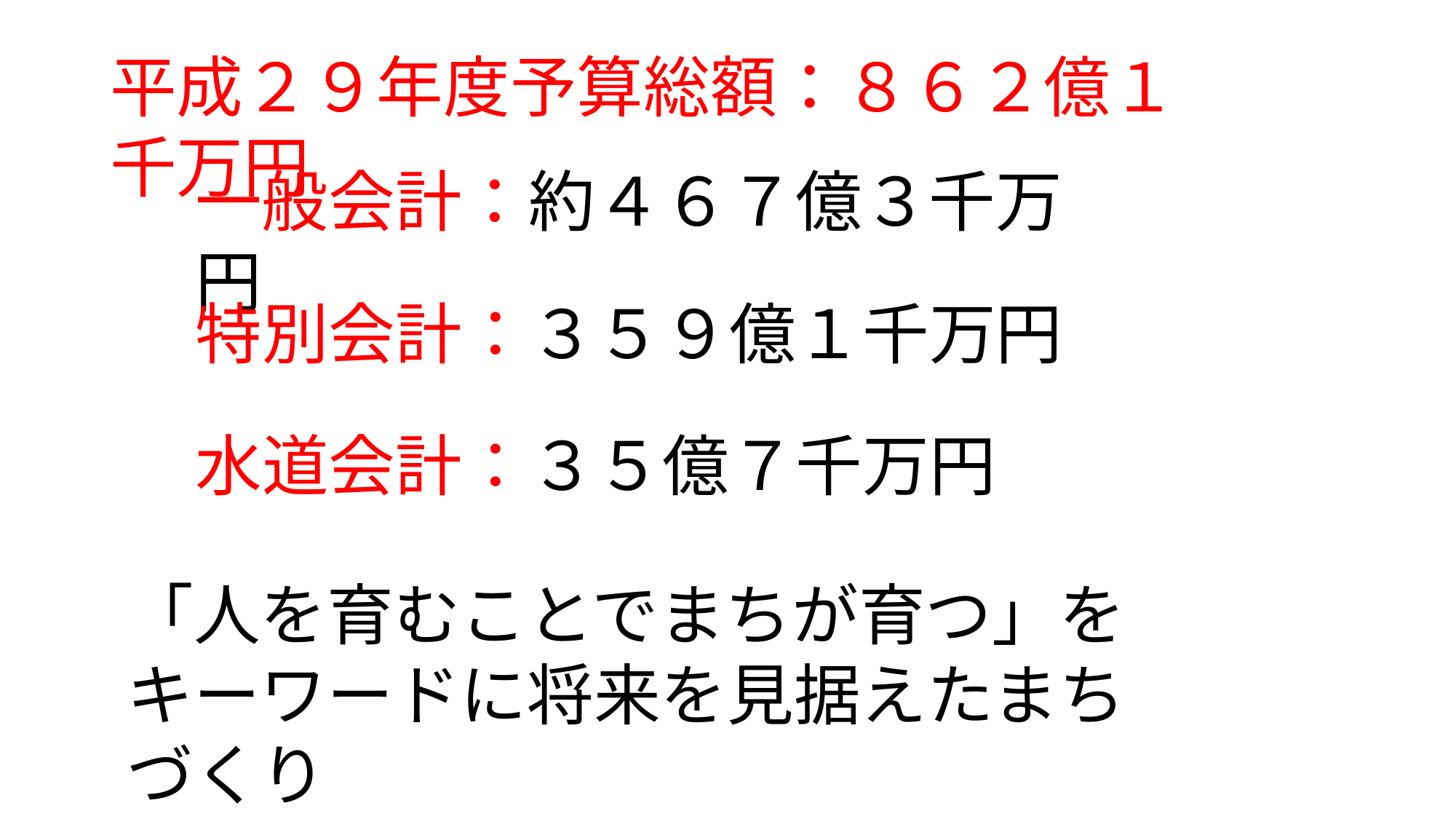

平成２９年度予算総額：８６２億１千万円
一般会計：約４６７億３千万円
特別会計：３５９億１千万円
水道会計：３５億７千万円
「人を育むことでまちが育つ」をキーワードに将来を見据えたまちづくり